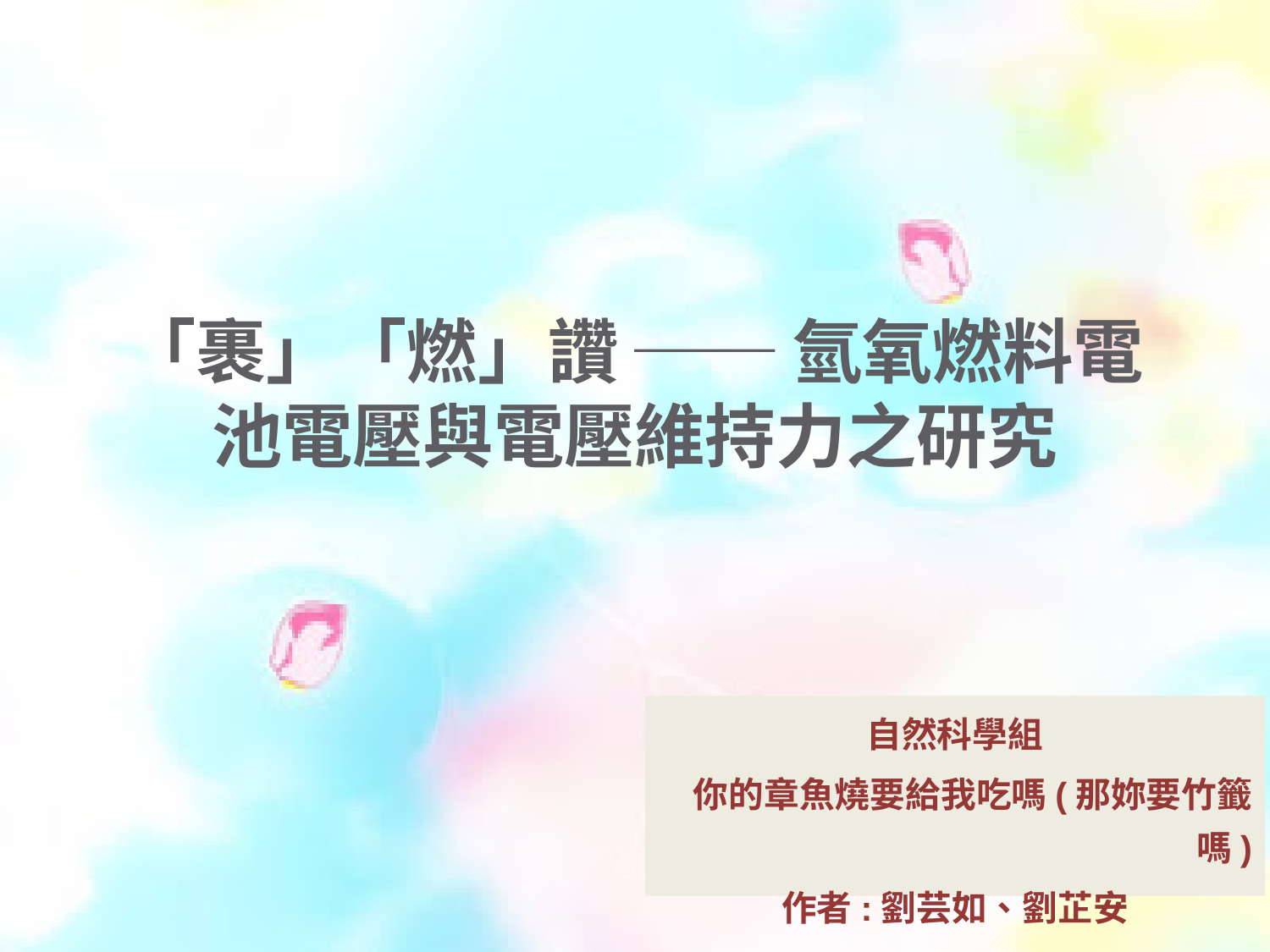

# 「裹」「燃」讚 ── 氫氧燃料電池電壓與電壓維持力之研究
自然科學組
你的章魚燒要給我吃嗎(那妳要竹籤嗎)
作者:劉芸如、劉芷安